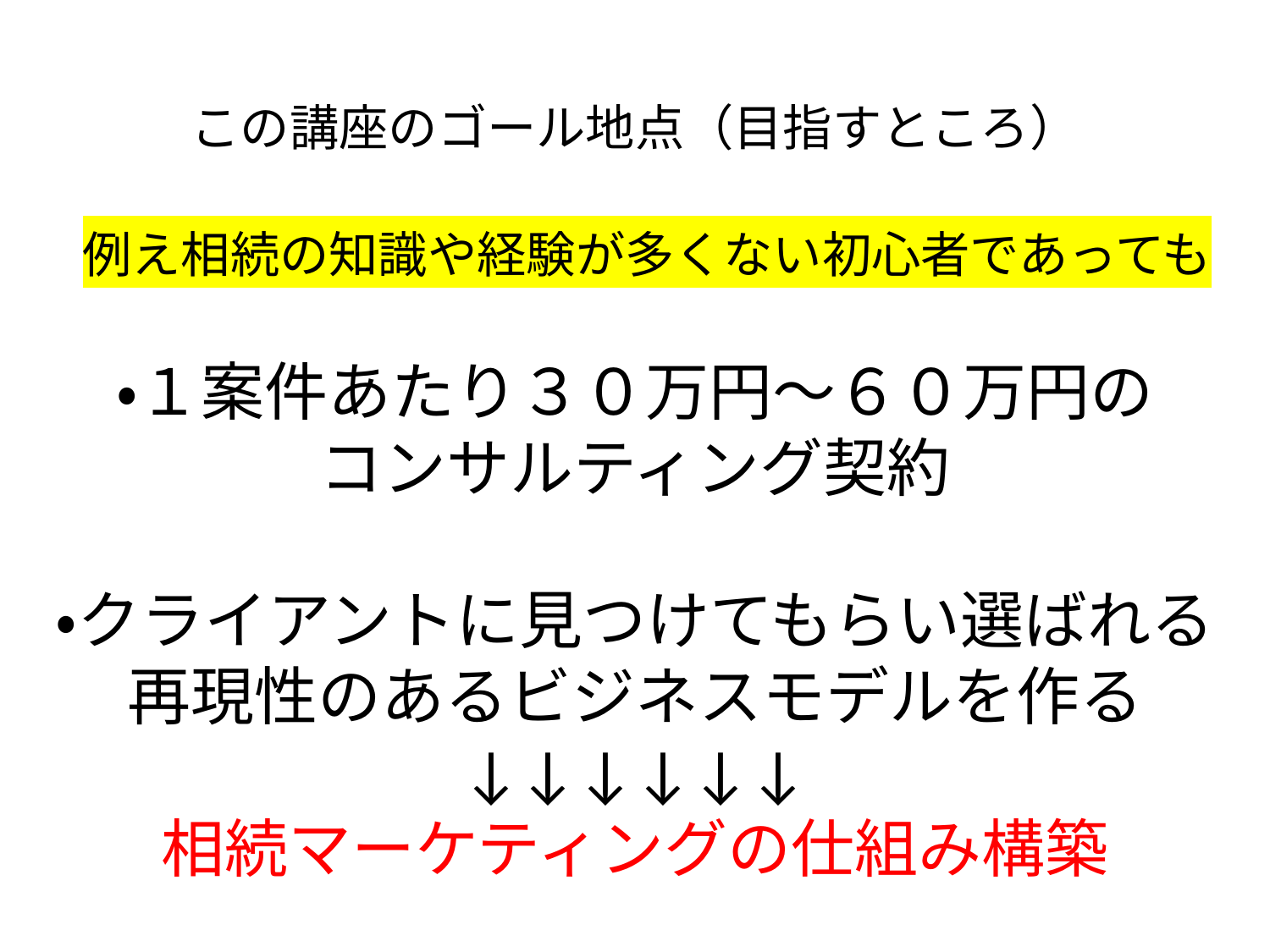

この講座のゴール地点（目指すところ）
例え相続の知識や経験が多くない初心者であっても
・１案件あたり３０万円〜６０万円の
コンサルティング契約

・クライアントに見つけてもらい選ばれる
再現性のあるビジネスモデルを作る
↓↓↓↓↓↓
相続マーケティングの仕組み構築
2